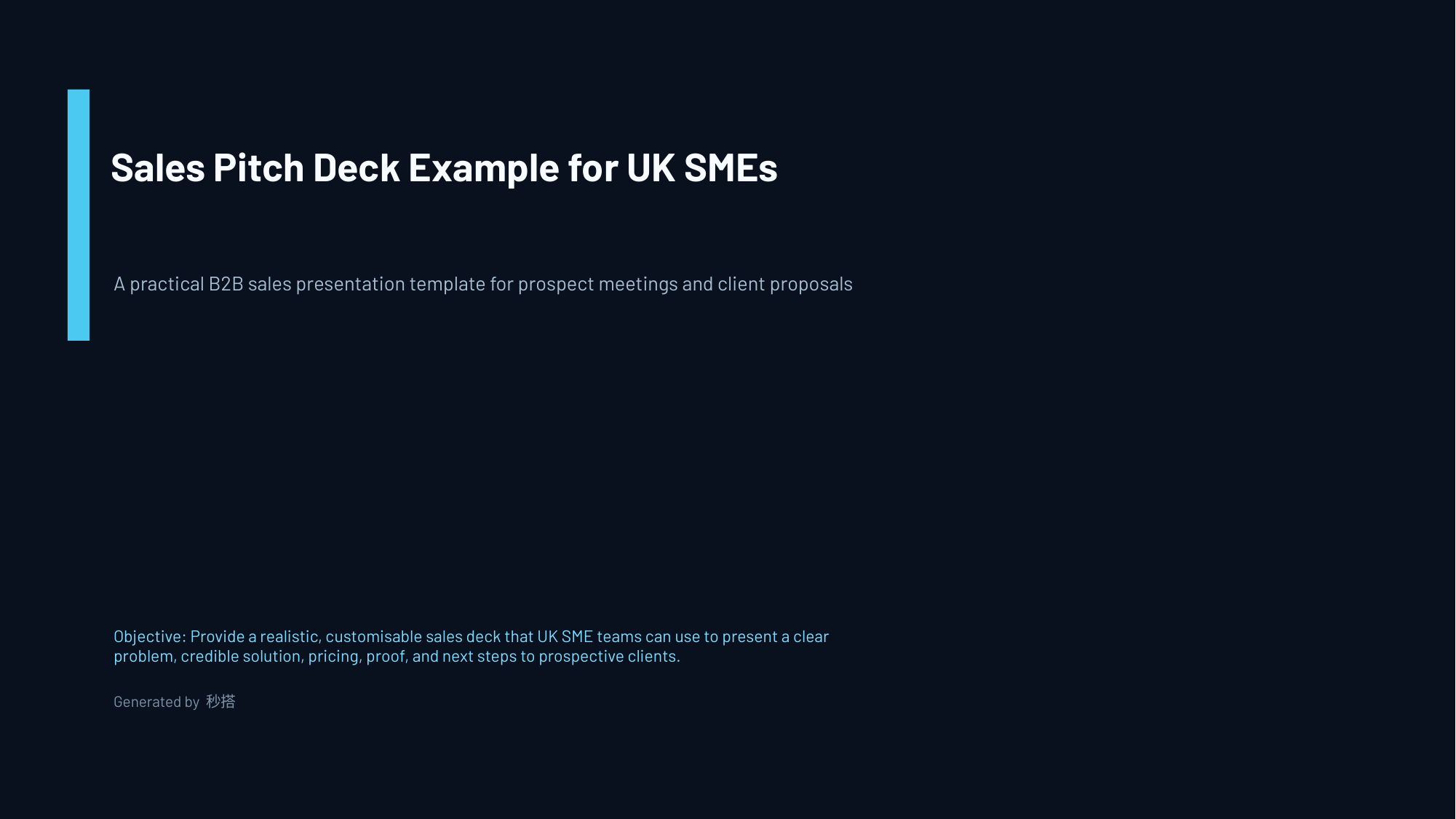

Sales Pitch Deck Example for UK SMEs
A practical B2B sales presentation template for prospect meetings and client proposals
Objective: Provide a realistic, customisable sales deck that UK SME teams can use to present a clear problem, credible solution, pricing, proof, and next steps to prospective clients.
Generated by 秒搭